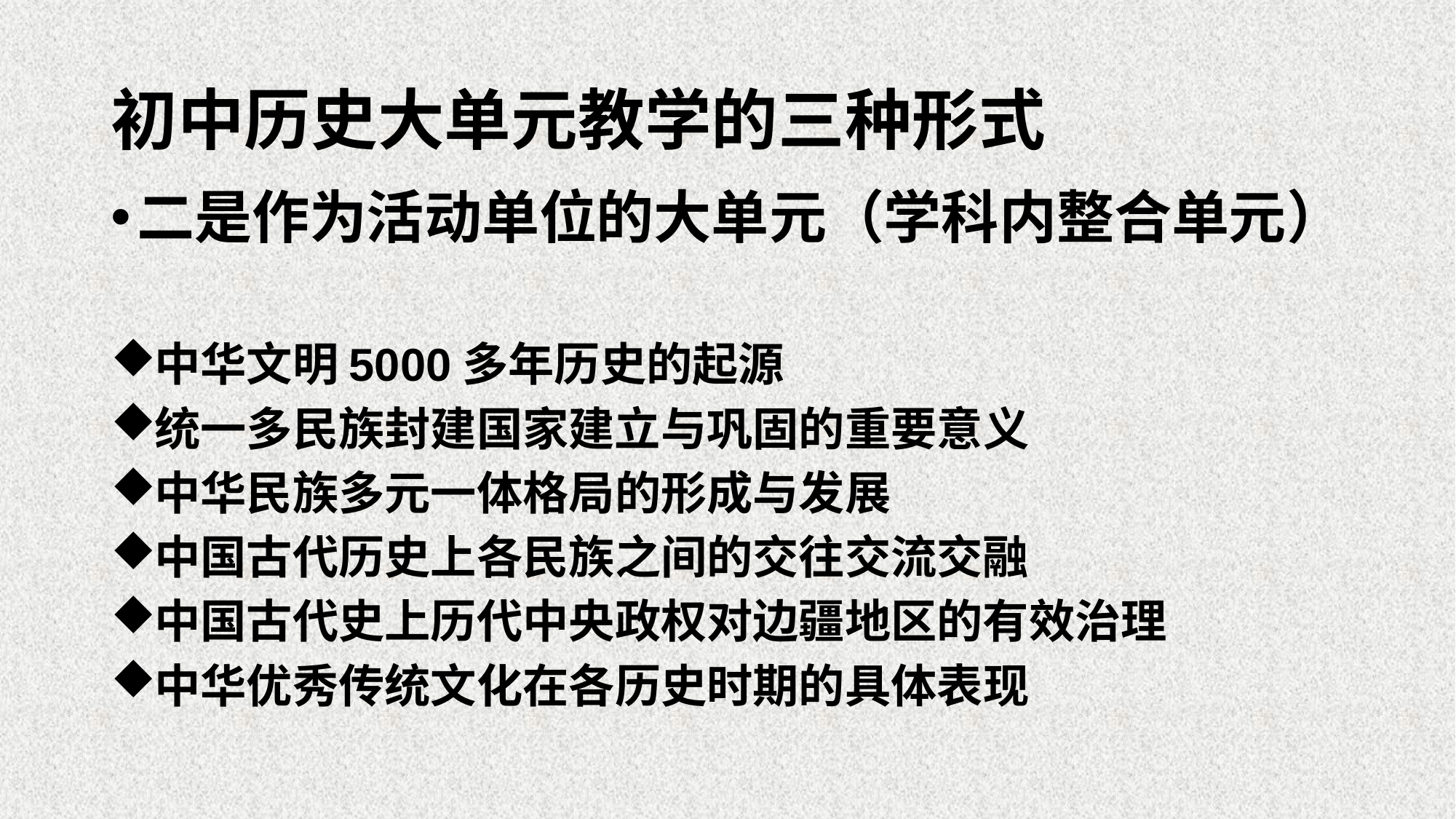

# 初中历史大单元教学的三种形式
二是作为活动单位的大单元（学科内整合单元）

中华文明5000多年历史的起源
统一多民族封建国家建立与巩固的重要意义
中华民族多元一体格局的形成与发展
中国古代历史上各民族之间的交往交流交融
中国古代史上历代中央政权对边疆地区的有效治理
中华优秀传统文化在各历史时期的具体表现